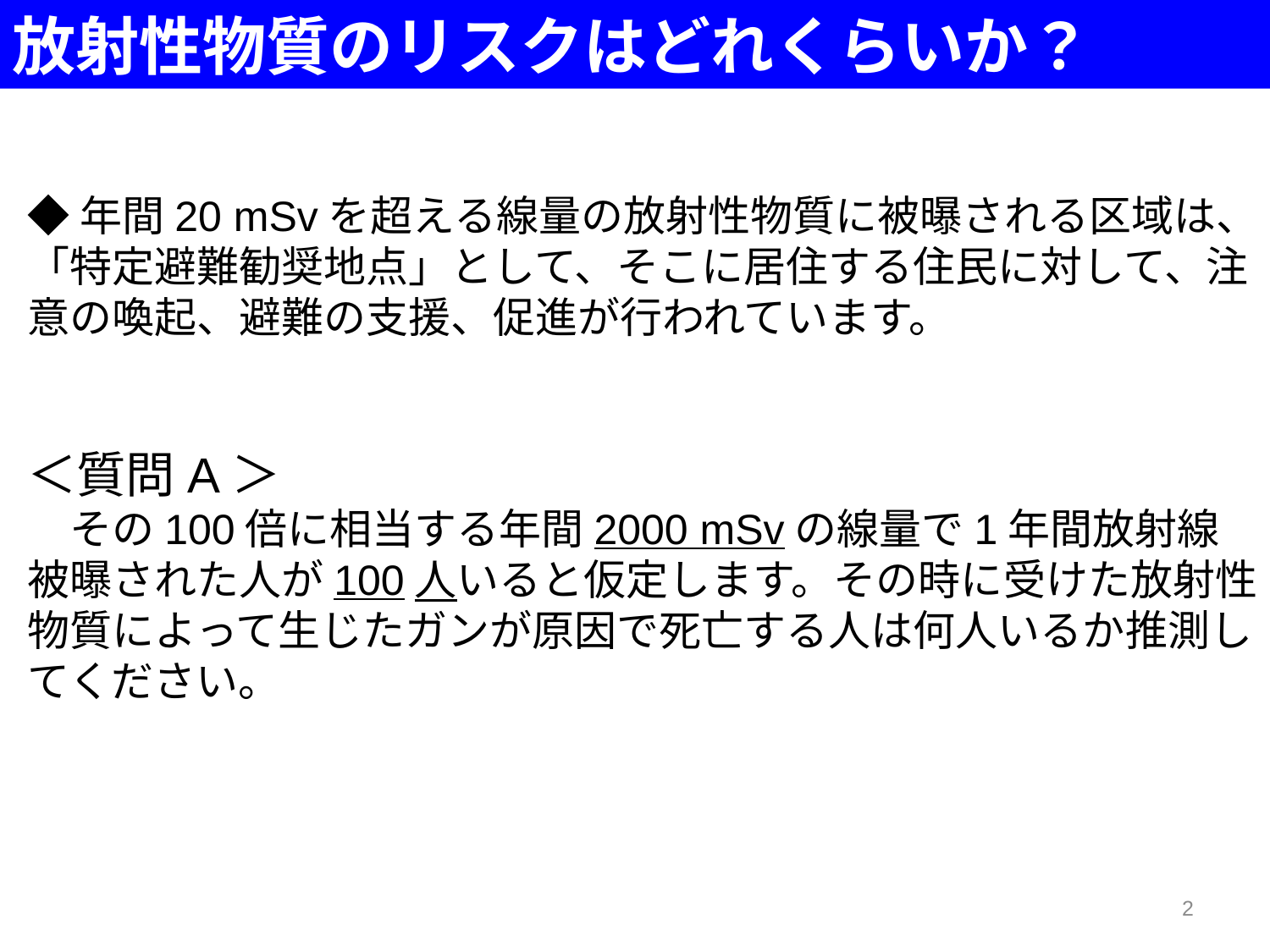

放射性物質のリスクはどれくらいか？
◆年間20 mSvを超える線量の放射性物質に被曝される区域は、「特定避難勧奨地点」として、そこに居住する住民に対して、注意の喚起、避難の支援、促進が行われています。

＜質問A＞
　その100倍に相当する年間2000 mSvの線量で1年間放射線被曝された人が100人いると仮定します。その時に受けた放射性物質によって生じたガンが原因で死亡する人は何人いるか推測してください。
2